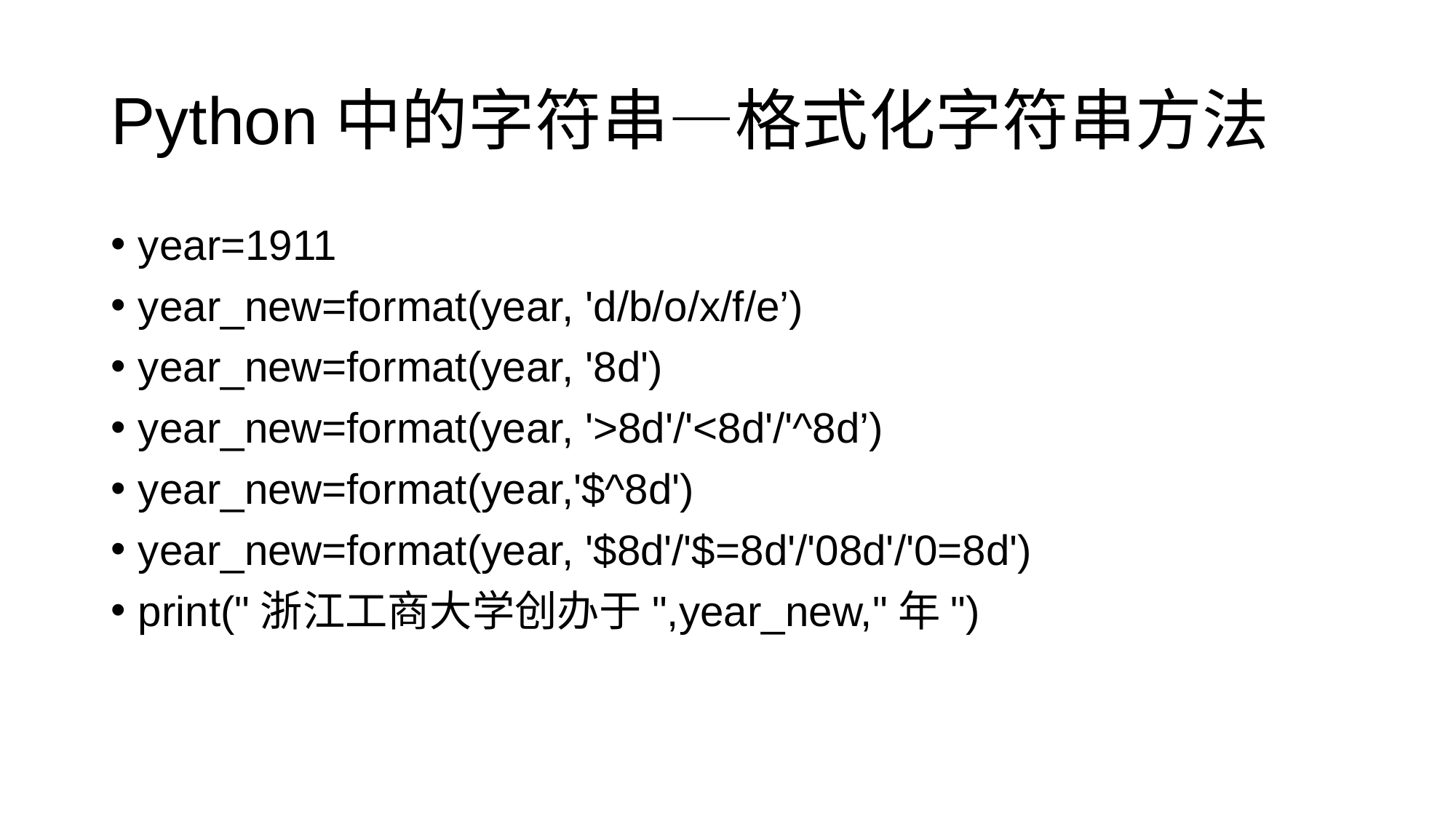

# Python中的字符串—格式化字符串方法
year=1911
year_new=format(year, 'd/b/o/x/f/e’)
year_new=format(year, '8d')
year_new=format(year, '>8d'/'<8d'/'^8d’)
year_new=format(year,'$^8d')
year_new=format(year, '$8d'/'$=8d'/'08d'/'0=8d')
print("浙江工商大学创办于",year_new,"年")